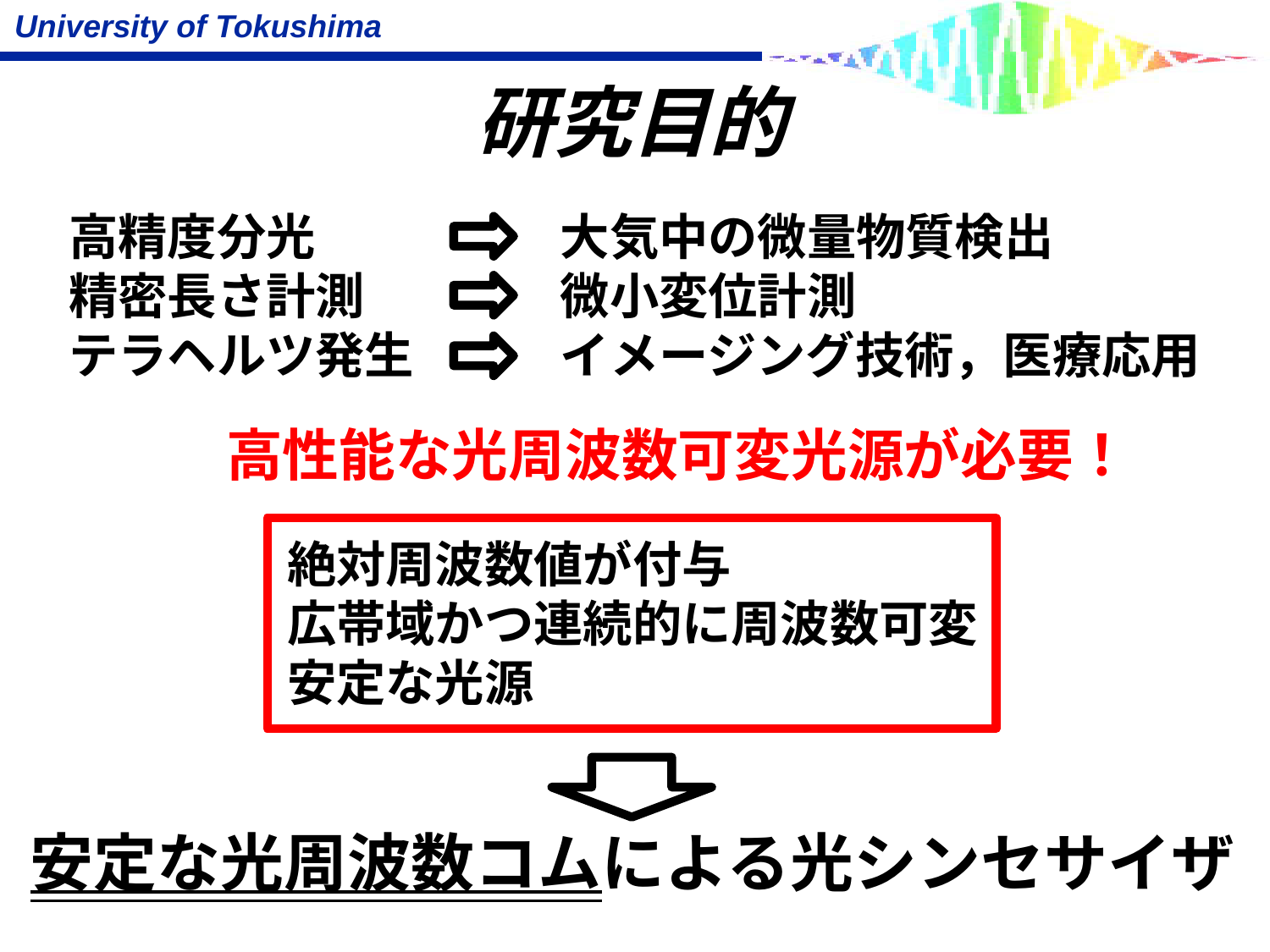

# 研究目的
高精度分光
精密長さ計測
テラヘルツ発生
大気中の微量物質検出
微小変位計測
イメージング技術，医療応用

高性能な光周波数可変光源が必要！

絶対周波数値が付与
広帯域かつ連続的に周波数可変
安定な光源

安定な光周波数コムによる光シンセサイザ